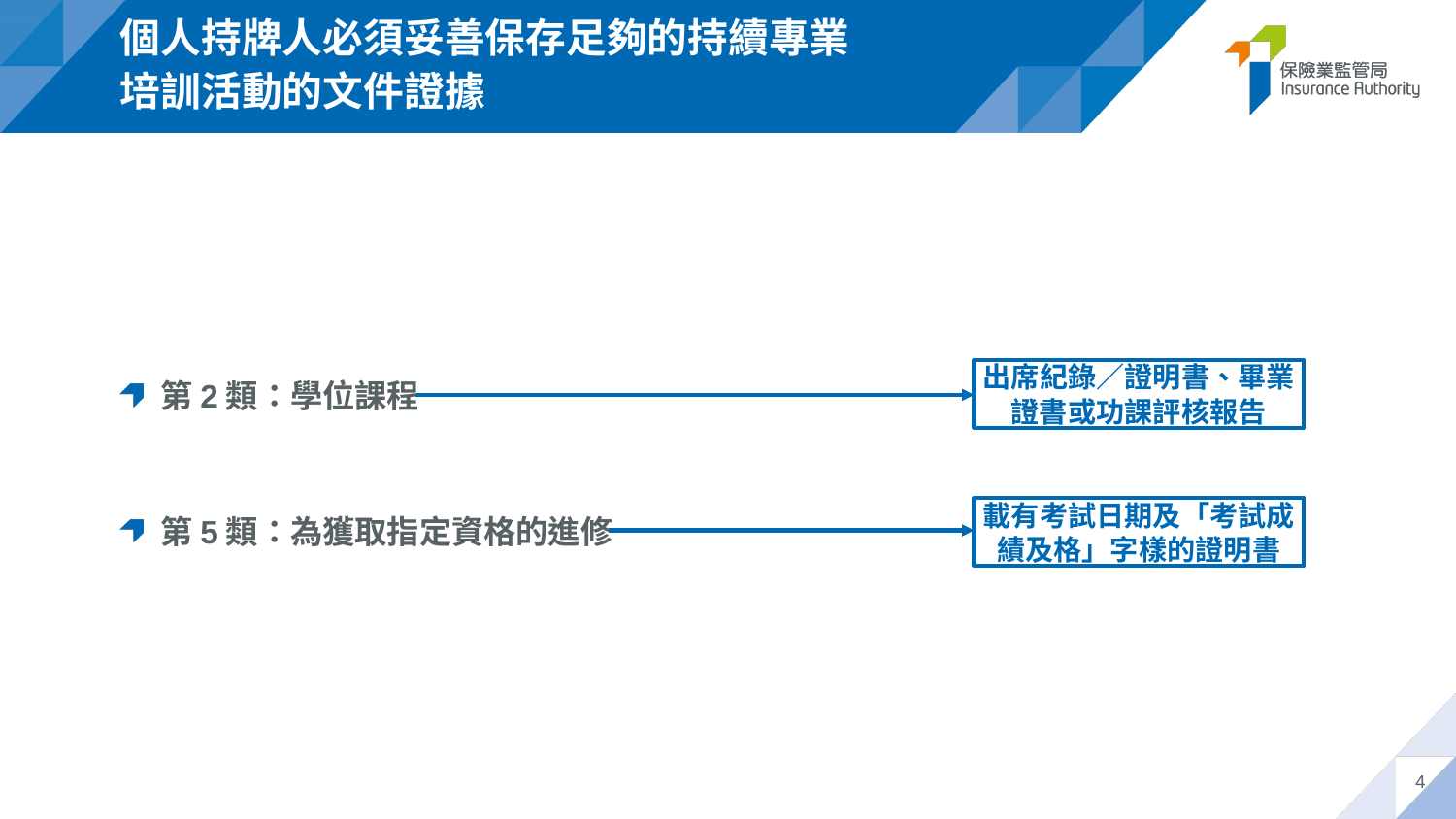

個人持牌人必須妥善保存足夠的持續專業培訓活動的文件證據
出席紀錄／證明書、畢業證書或功課評核報告
第2類：學位課程

載有考試日期及「考試成績及格」字樣的證明書
第5類：為獲取指定資格的進修
4